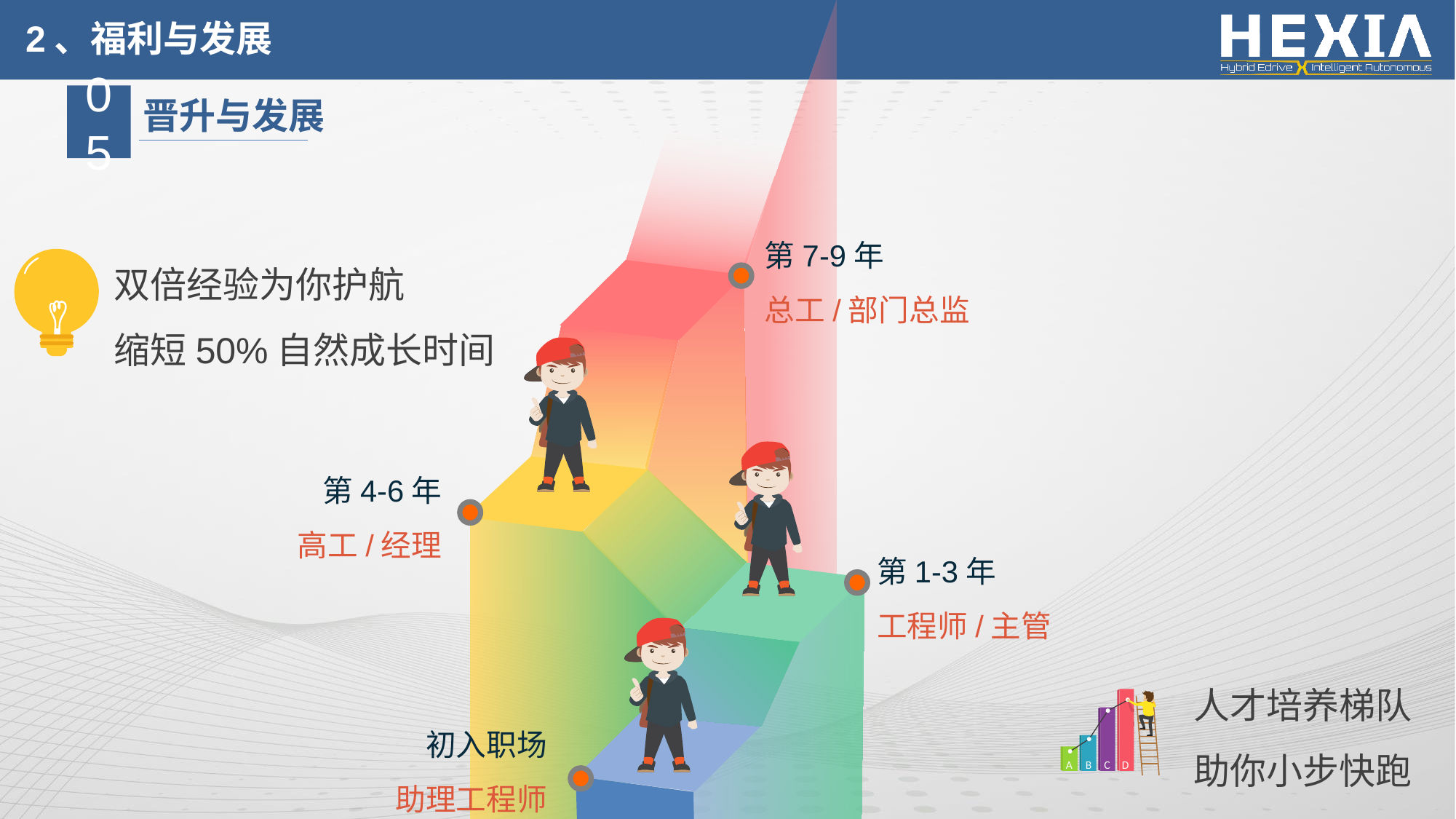

2、福利与发展
05
晋升与发展

第7-9年
总工/部门总监
双倍经验为你护航
缩短50%自然成长时间

第4-6年
高工/经理

第1-3年
工程师/主管

人才培养梯队
助你小步快跑

A
B
C
D

初入职场
助理工程师